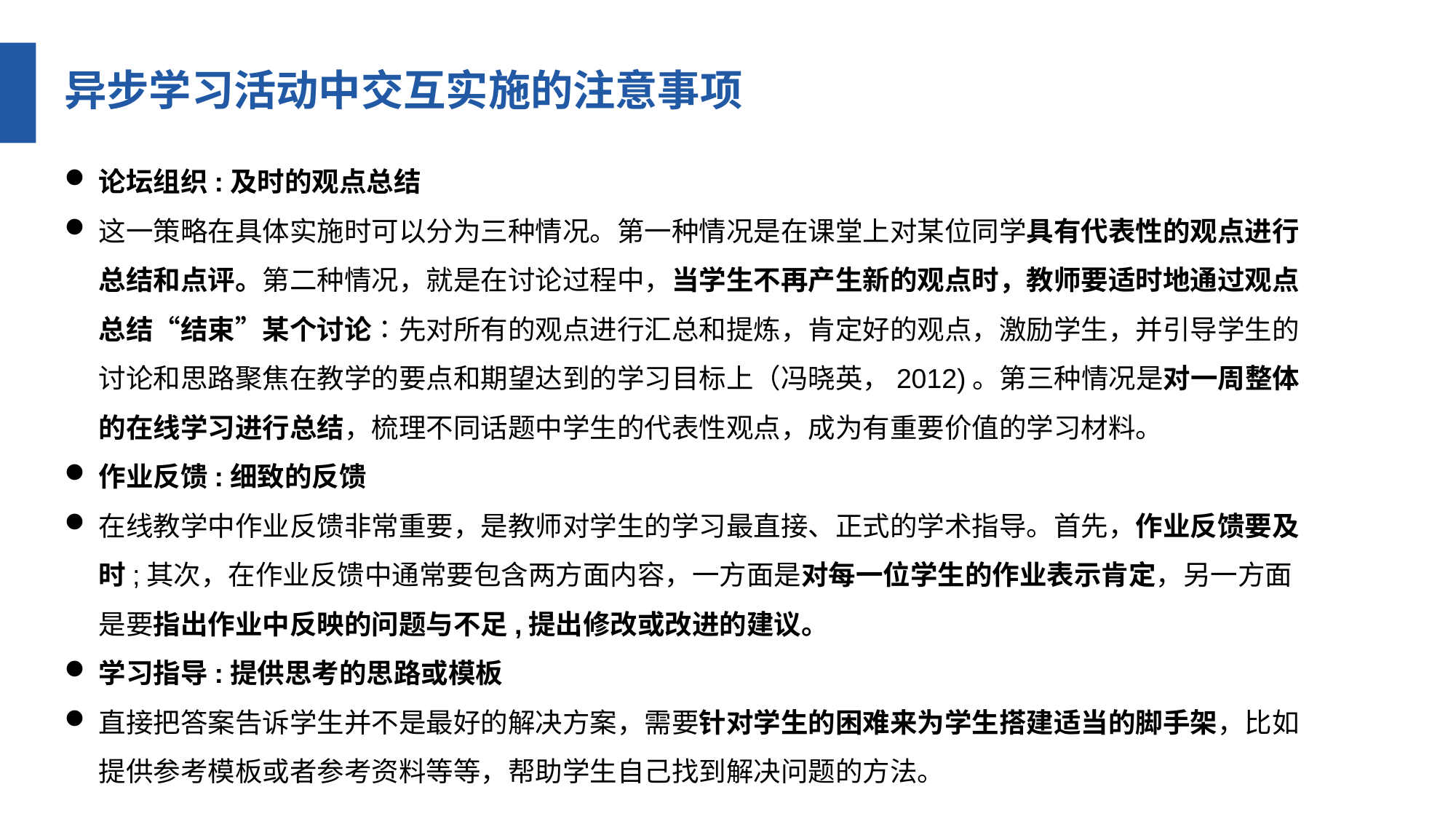

异步学习活动中交互实施的注意事项
论坛组织:及时的观点总结
这一策略在具体实施时可以分为三种情况。第一种情况是在课堂上对某位同学具有代表性的观点进行总结和点评。第二种情况，就是在讨论过程中，当学生不再产生新的观点时，教师要适时地通过观点总结“结束”某个讨论∶先对所有的观点进行汇总和提炼，肯定好的观点，激励学生，并引导学生的讨论和思路聚焦在教学的要点和期望达到的学习目标上（冯晓英，2012)。第三种情况是对一周整体的在线学习进行总结，梳理不同话题中学生的代表性观点，成为有重要价值的学习材料。
作业反馈:细致的反馈
在线教学中作业反馈非常重要，是教师对学生的学习最直接、正式的学术指导。首先，作业反馈要及时;其次，在作业反馈中通常要包含两方面内容，一方面是对每一位学生的作业表示肯定，另一方面是要指出作业中反映的问题与不足,提出修改或改进的建议。
学习指导:提供思考的思路或模板
直接把答案告诉学生并不是最好的解决方案，需要针对学生的困难来为学生搭建适当的脚手架，比如提供参考模板或者参考资料等等，帮助学生自己找到解决问题的方法。